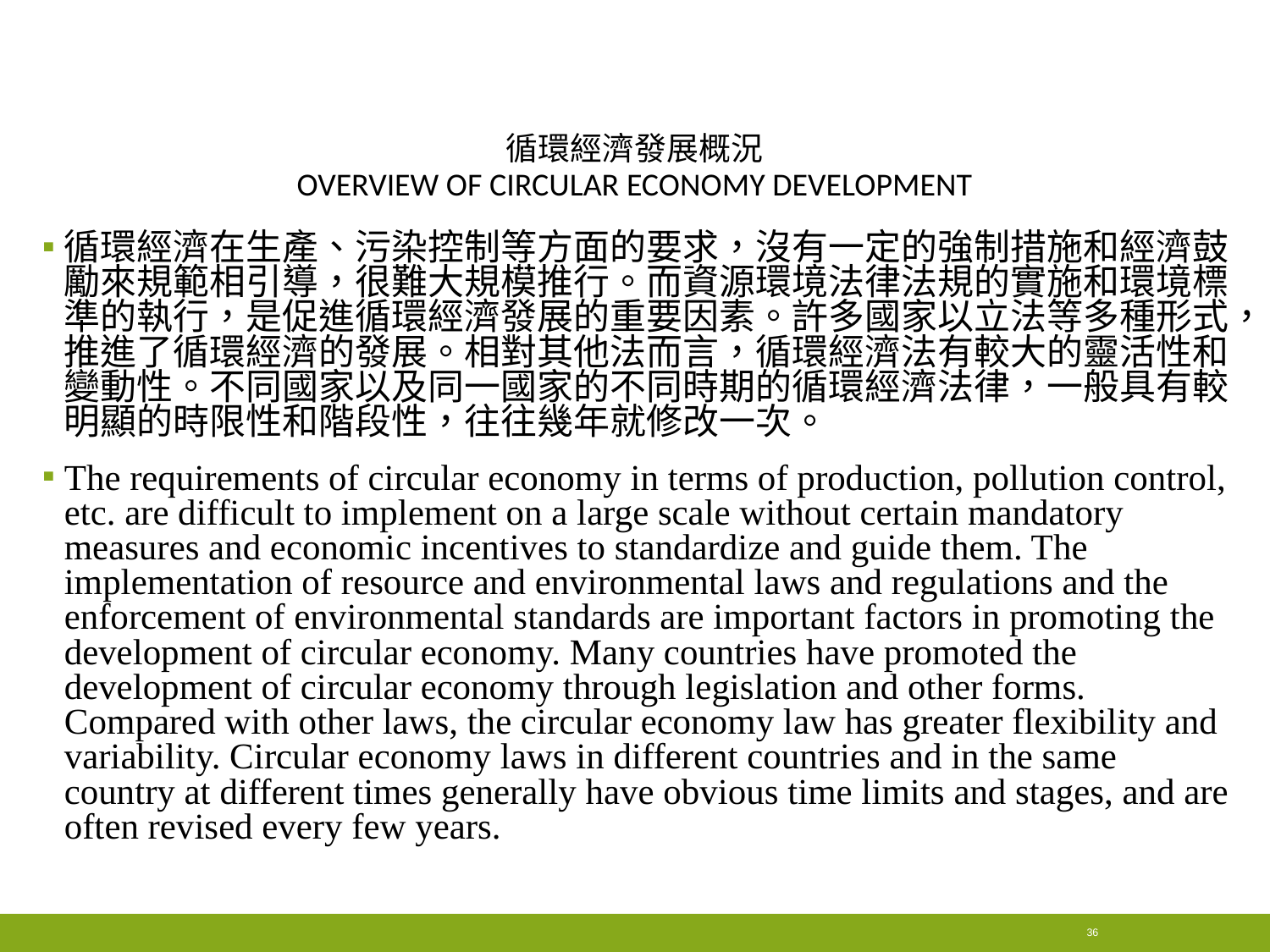

# 循環經濟發展概況 Overview of circular economy development
循環經濟在生產、污染控制等方面的要求，沒有一定的強制措施和經濟鼓勵來規範相引導，很難大規模推行。而資源環境法律法規的實施和環境標準的執行，是促進循環經濟發展的重要因素。許多國家以立法等多種形式，推進了循環經濟的發展。相對其他法而言，循環經濟法有較大的靈活性和變動性。不同國家以及同一國家的不同時期的循環經濟法律，一般具有較明顯的時限性和階段性，往往幾年就修改一次。
The requirements of circular economy in terms of production, pollution control, etc. are difficult to implement on a large scale without certain mandatory measures and economic incentives to standardize and guide them. The implementation of resource and environmental laws and regulations and the enforcement of environmental standards are important factors in promoting the development of circular economy. Many countries have promoted the development of circular economy through legislation and other forms. Compared with other laws, the circular economy law has greater flexibility and variability. Circular economy laws in different countries and in the same country at different times generally have obvious time limits and stages, and are often revised every few years.
36